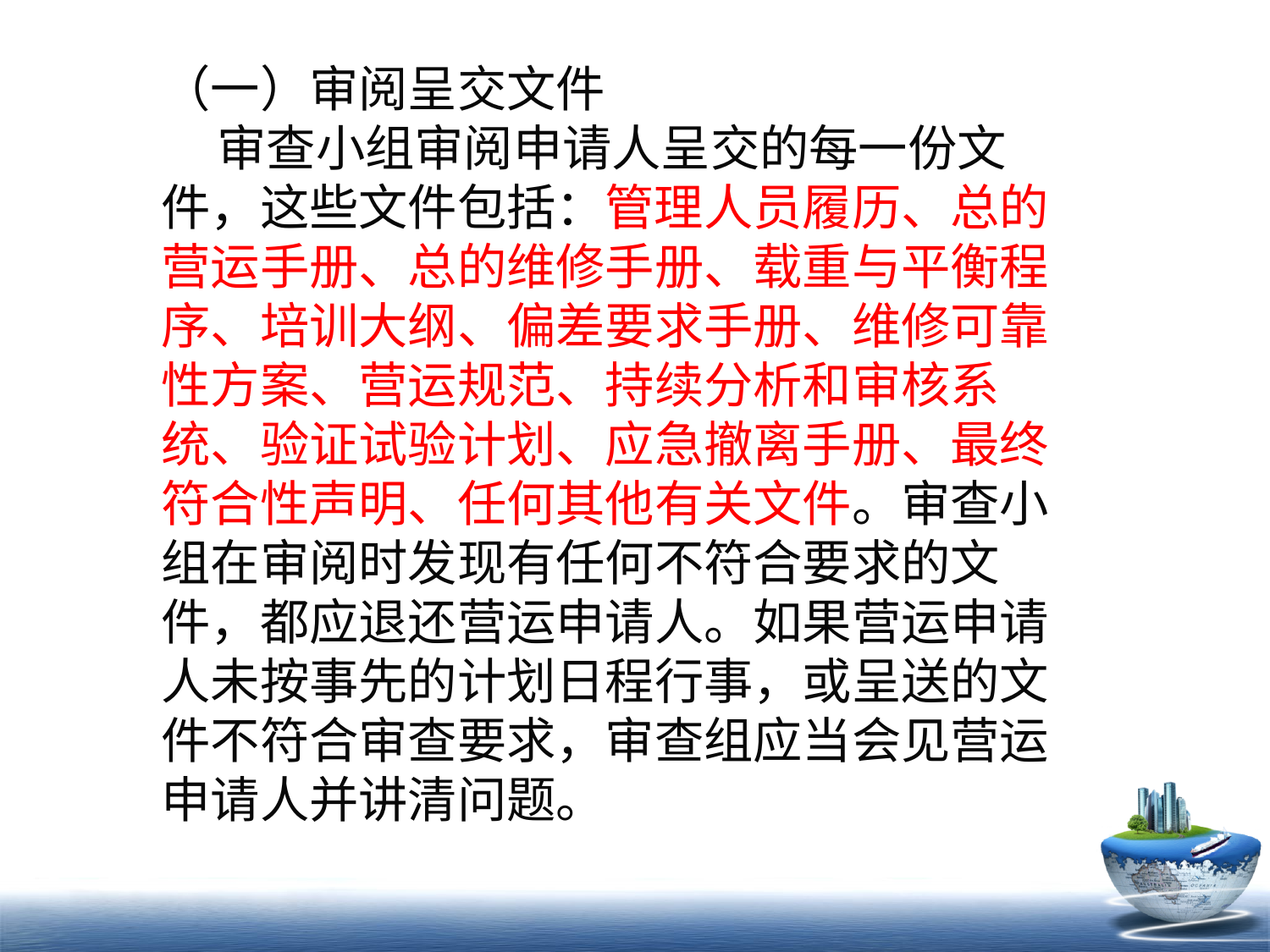

（一）审阅呈交文件
    审查小组审阅申请人呈交的每一份文件，这些文件包括：管理人员履历、总的营运手册、总的维修手册、载重与平衡程序、培训大纲、偏差要求手册、维修可靠性方案、营运规范、持续分析和审核系统、验证试验计划、应急撤离手册、最终符合性声明、任何其他有关文件。审查小组在审阅时发现有任何不符合要求的文件，都应退还营运申请人。如果营运申请人未按事先的计划日程行事，或呈送的文件不符合审查要求，审查组应当会见营运申请人并讲清问题。